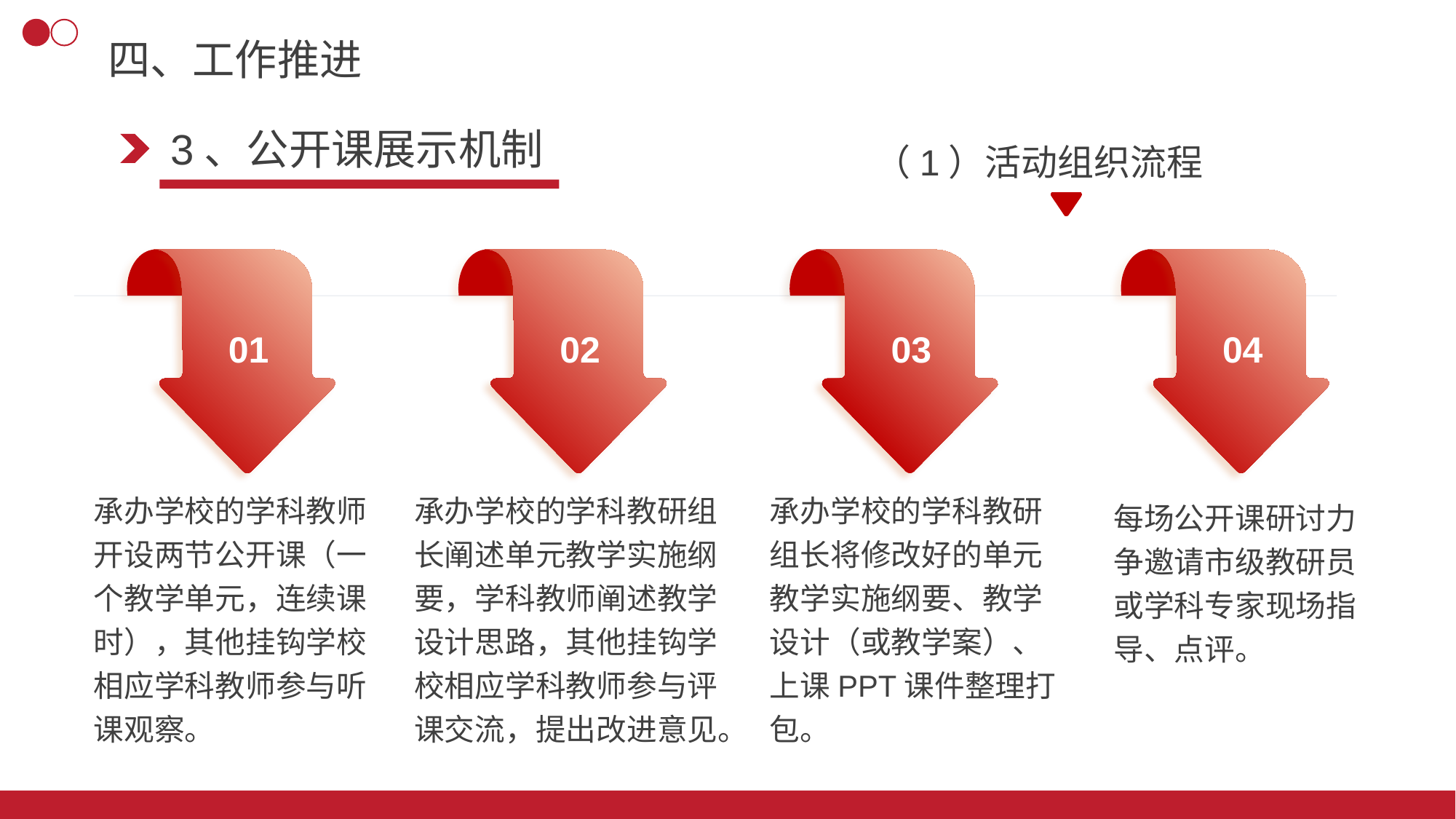

四、工作推进
3、公开课展示机制

（1）活动组织流程

01

02

03

04

承办学校的学科教师开设两节公开课（一个教学单元，连续课时），其他挂钩学校相应学科教师参与听课观察。
承办学校的学科教研组长将修改好的单元教学实施纲要、教学设计（或教学案）、上课PPT课件整理打包。
承办学校的学科教研组长阐述单元教学实施纲要，学科教师阐述教学设计思路，其他挂钩学校相应学科教师参与评课交流，提出改进意见。
每场公开课研讨力争邀请市级教研员或学科专家现场指导、点评。